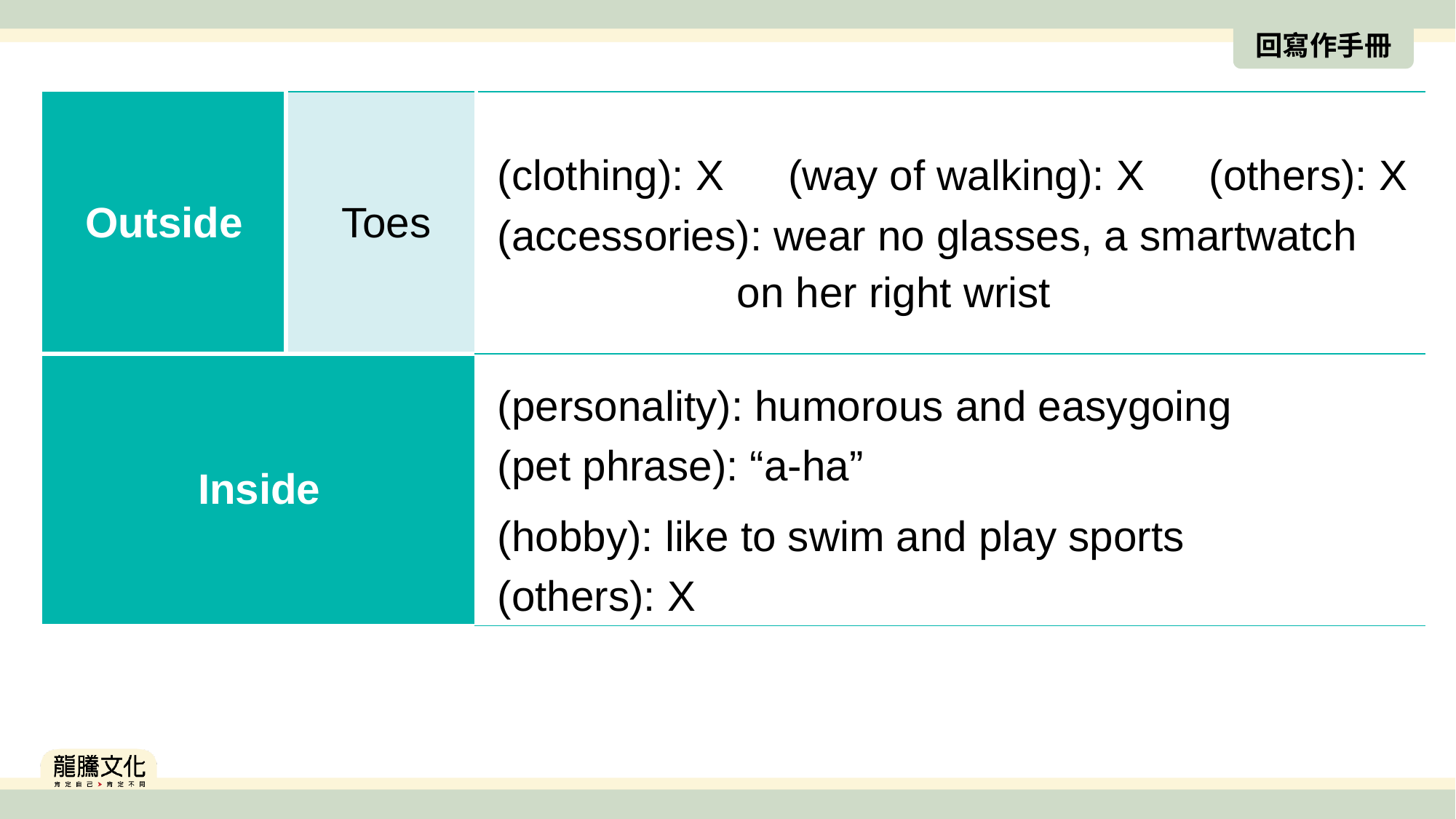

回寫作手冊
| Outside | Toes | (clothing): X　(way of walking): X　(others): X (accessories): wear no glasses, a smartwatch on her right wrist |
| --- | --- | --- |
| Inside |  | (personality): humorous and easygoing　 (pet phrase): “a-ha” (hobby): like to swim and play sports　 (others): X |